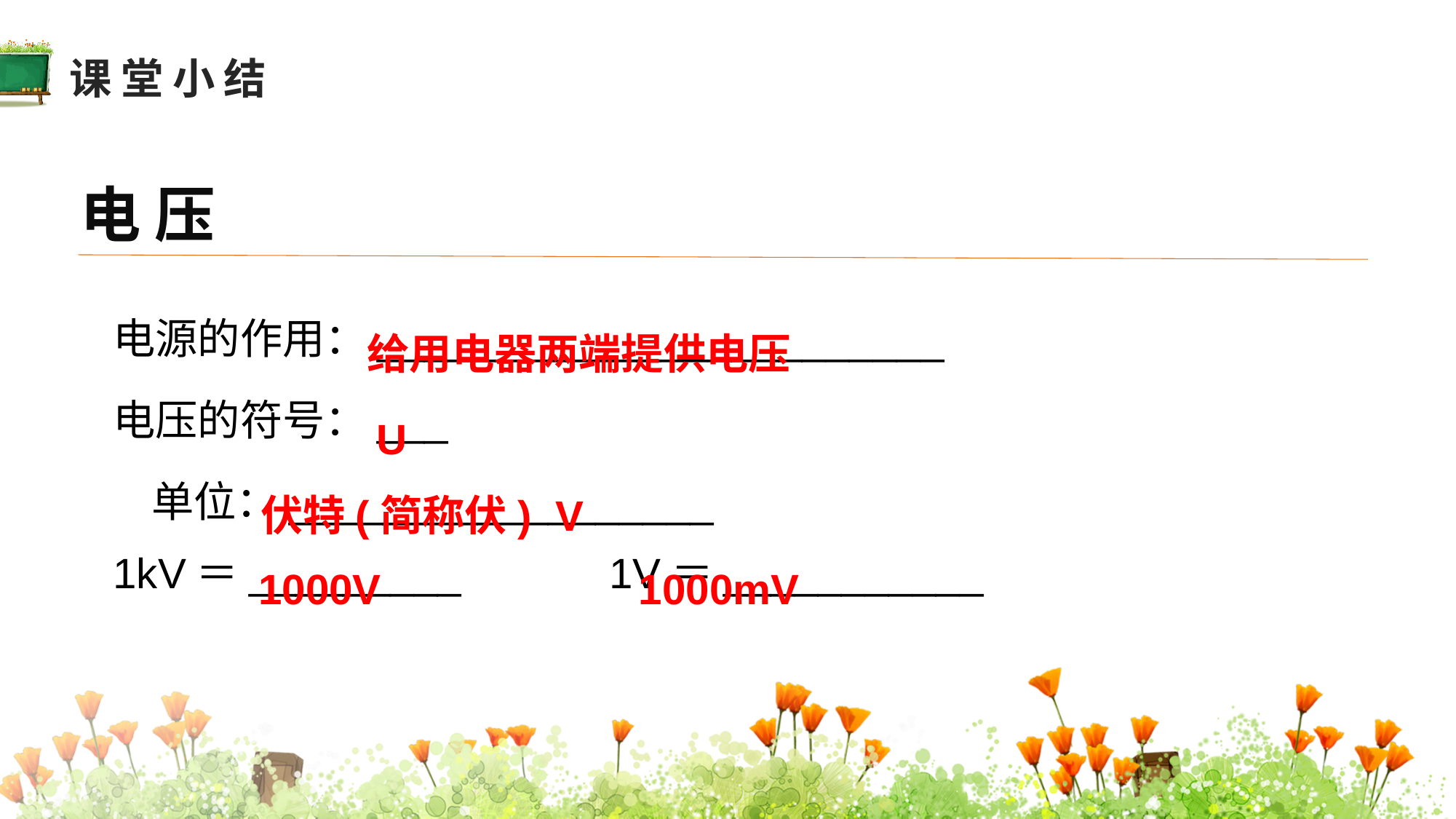

课堂小结
电 压

电源的作用：________________________
电压的符号：___   单位：__________________
1kV＝_________　　　1V＝___________
给用电器两端提供电压
U
伏特(简称伏)  V
1000V
1000mV